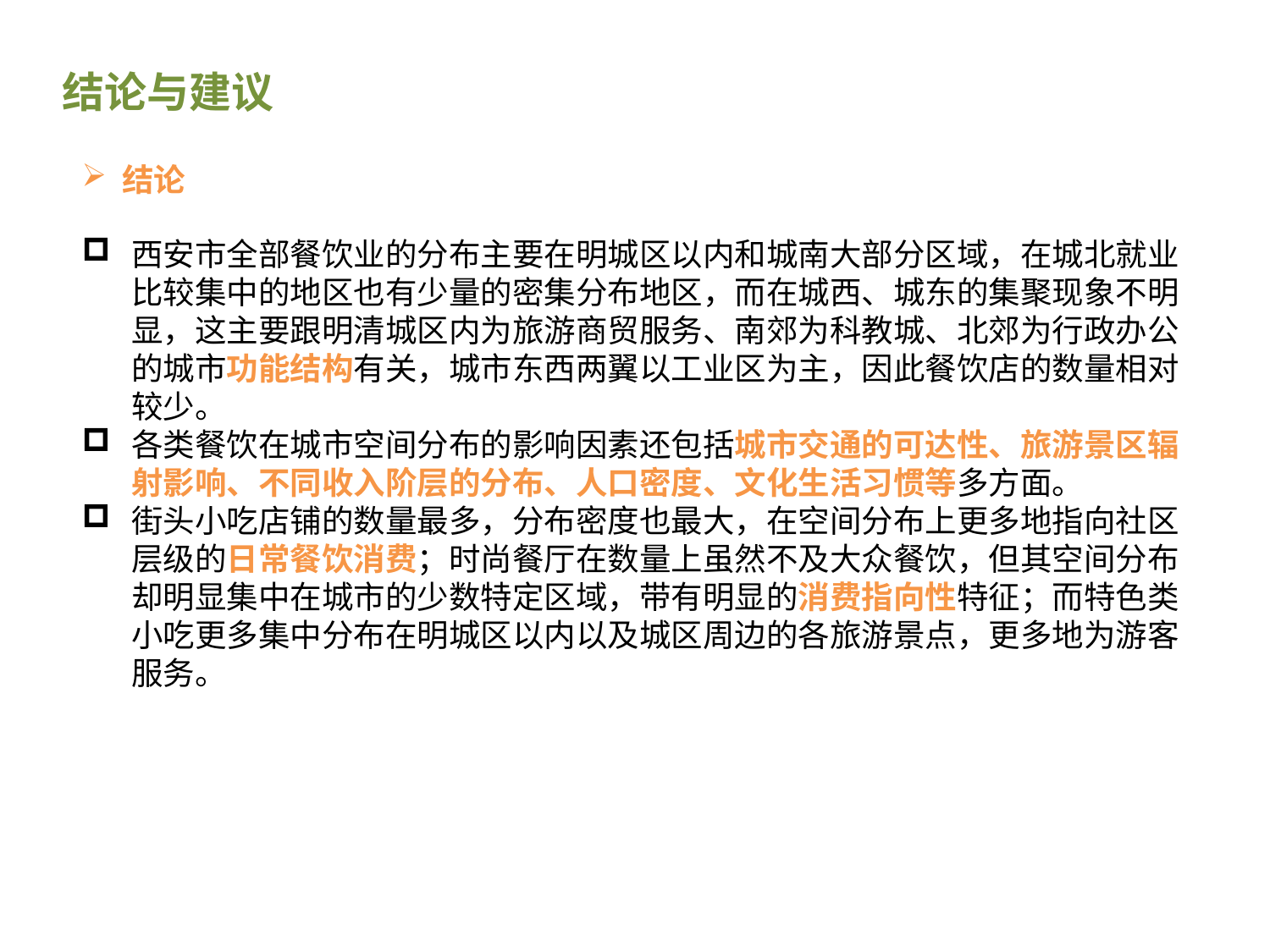

结论与建议
 结论
西安市全部餐饮业的分布主要在明城区以内和城南大部分区域，在城北就业比较集中的地区也有少量的密集分布地区，而在城西、城东的集聚现象不明显，这主要跟明清城区内为旅游商贸服务、南郊为科教城、北郊为行政办公的城市功能结构有关，城市东西两翼以工业区为主，因此餐饮店的数量相对较少。
各类餐饮在城市空间分布的影响因素还包括城市交通的可达性、旅游景区辐射影响、不同收入阶层的分布、人口密度、文化生活习惯等多方面。
街头小吃店铺的数量最多，分布密度也最大，在空间分布上更多地指向社区层级的日常餐饮消费；时尚餐厅在数量上虽然不及大众餐饮，但其空间分布却明显集中在城市的少数特定区域，带有明显的消费指向性特征；而特色类小吃更多集中分布在明城区以内以及城区周边的各旅游景点，更多地为游客服务。